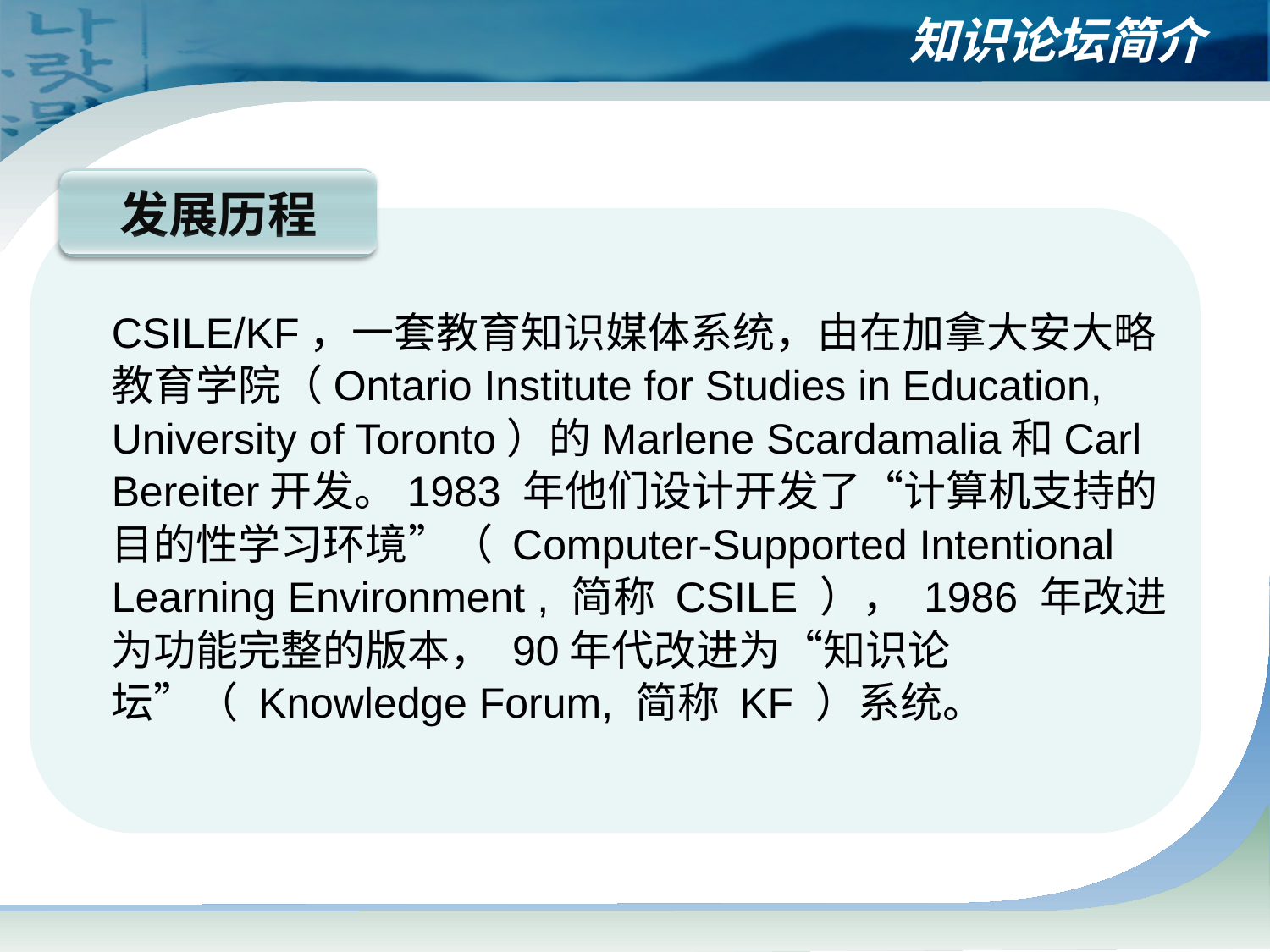

# 知识论坛简介
发展历程

CSILE/KF，一套教育知识媒体系统，由在加拿大安大略教育学院（Ontario Institute for Studies in Education, University of Toronto）的Marlene Scardamalia和Carl Bereiter开发。1983 年他们设计开发了“计算机支持的目的性学习环境”（ Computer-Supported Intentional Learning Environment , 简称 CSILE ）， 1986 年改进为功能完整的版本， 90年代改进为“知识论坛”（ Knowledge Forum, 简称 KF ）系统。